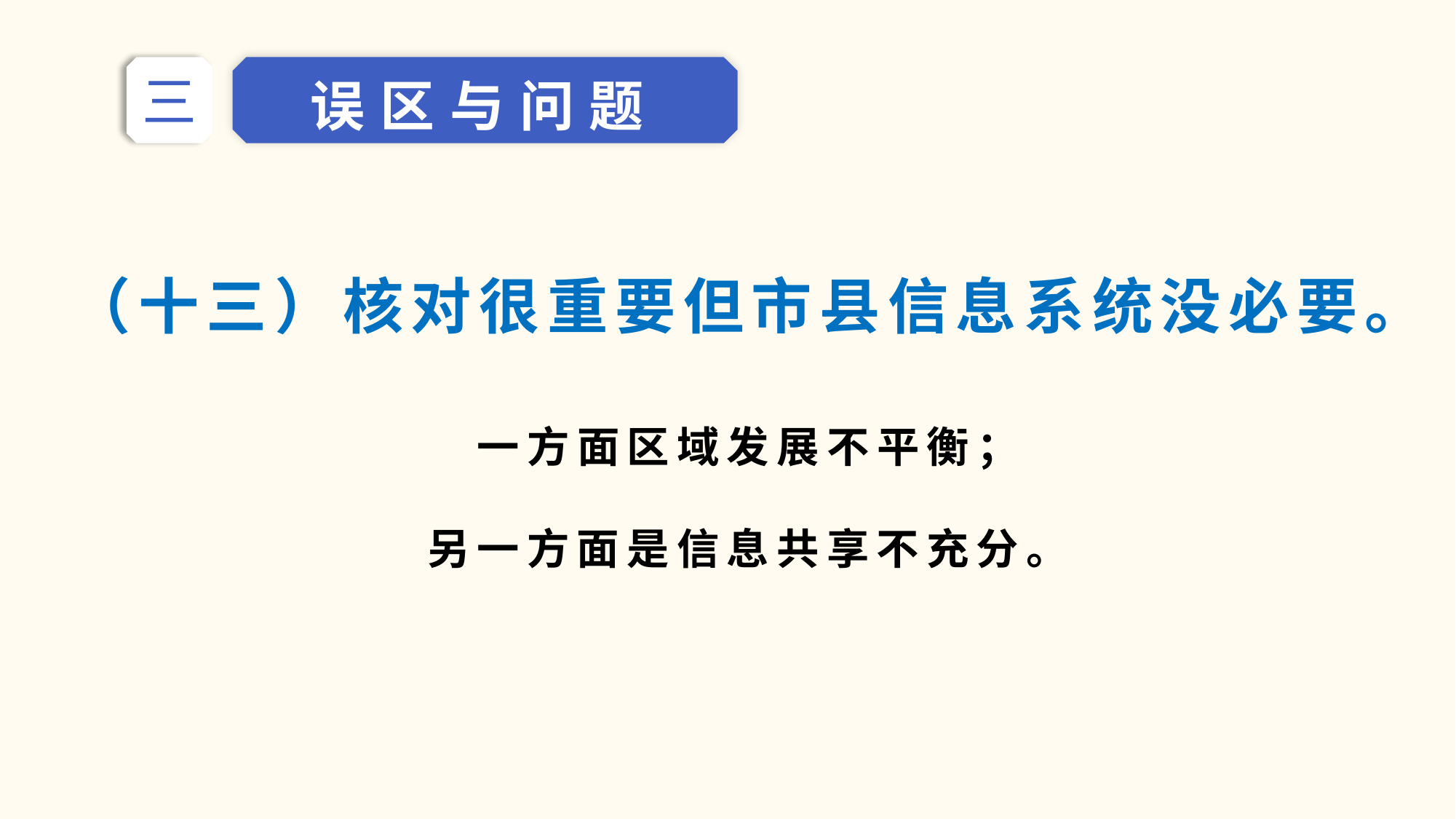

误区与问题

三
（十三）核对很重要但市县信息系统没必要。
一方面区域发展不平衡；
另一方面是信息共享不充分。